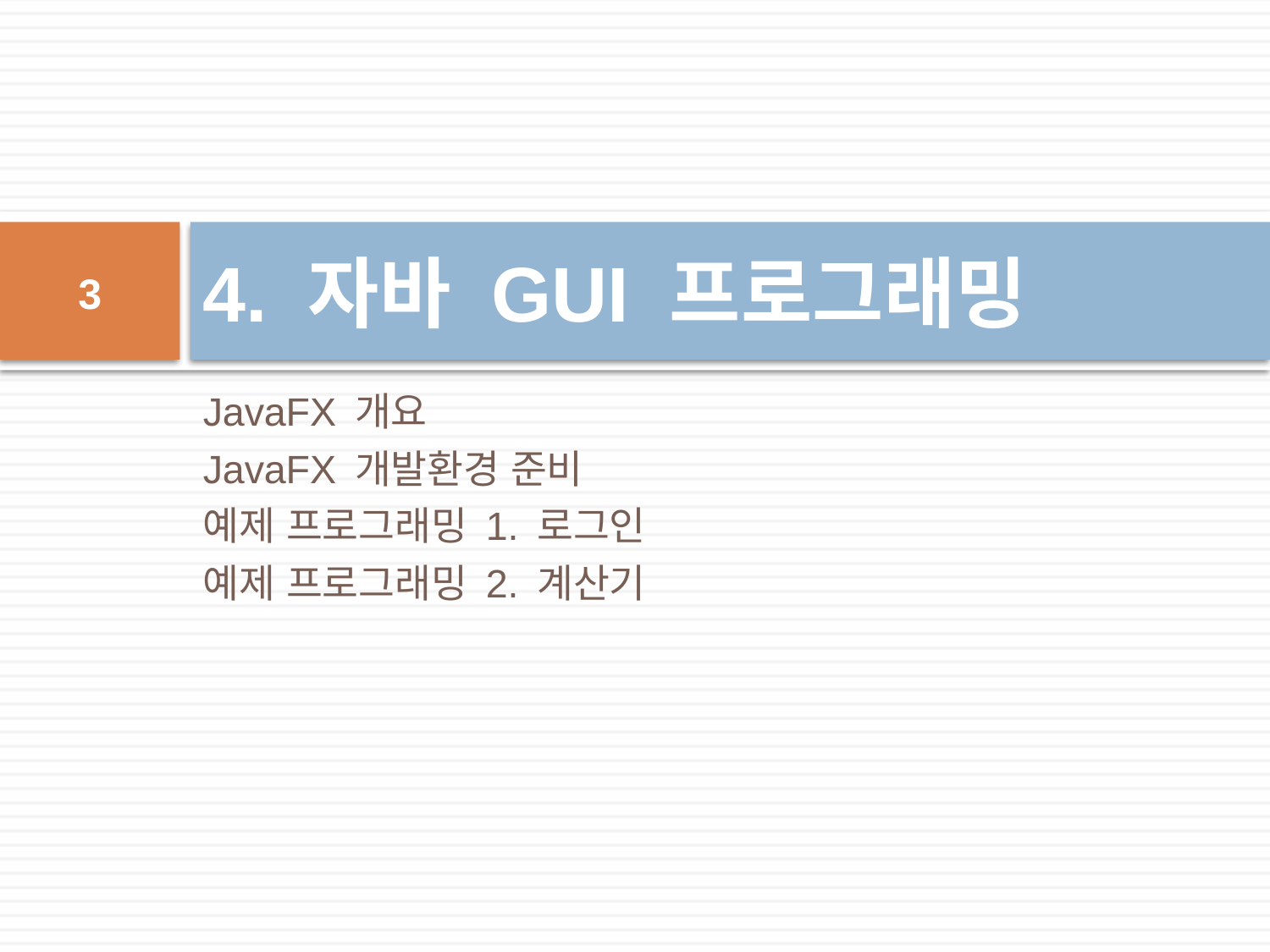

# 4. 자바 GUI 프로그래밍
3
JavaFX 개요
JavaFX 개발환경 준비
예제 프로그래밍 1. 로그인
예제 프로그래밍 2. 계산기